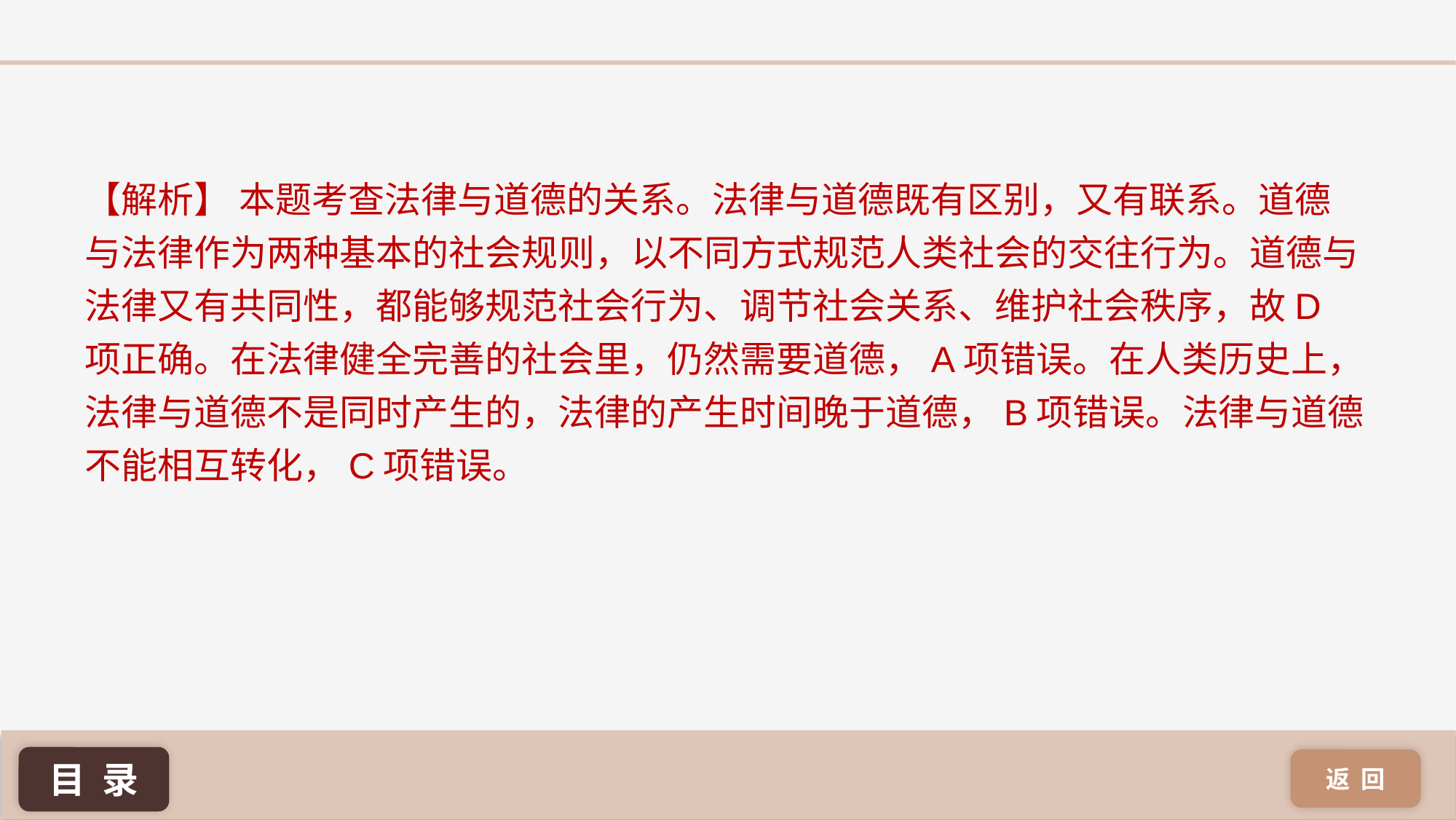

【解析】 本题考查法律与道德的关系。法律与道德既有区别，又有联系。道德与法律作为两种基本的社会规则，以不同方式规范人类社会的交往行为。道德与法律又有共同性，都能够规范社会行为、调节社会关系、维护社会秩序，故D项正确。在法律健全完善的社会里，仍然需要道德，A项错误。在人类历史上，法律与道德不是同时产生的，法律的产生时间晚于道德，B项错误。法律与道德不能相互转化，C项错误。
返  回